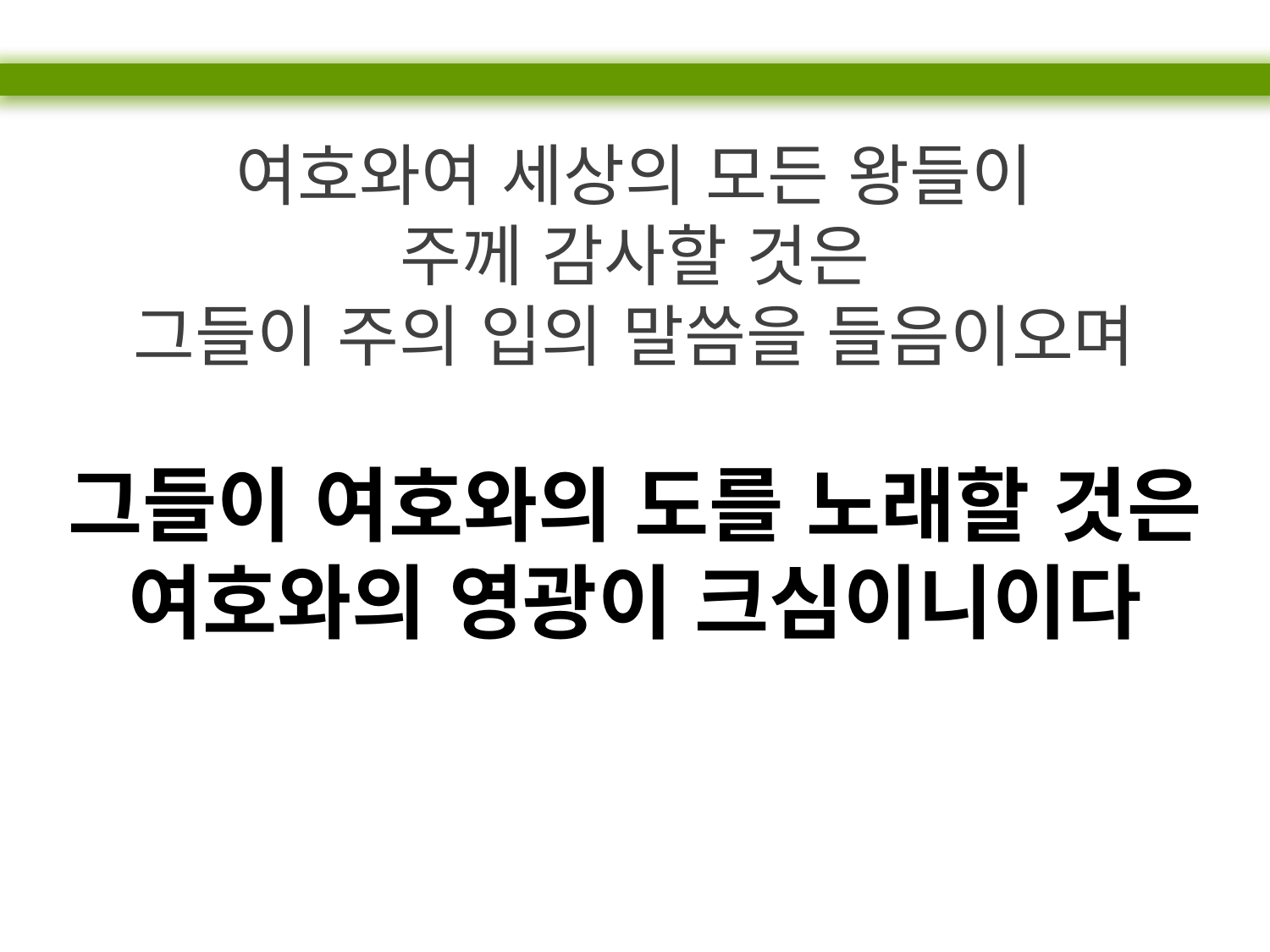

여호와여 세상의 모든 왕들이
주께 감사할 것은
그들이 주의 입의 말씀을 들음이오며
그들이 여호와의 도를 노래할 것은
여호와의 영광이 크심이니이다